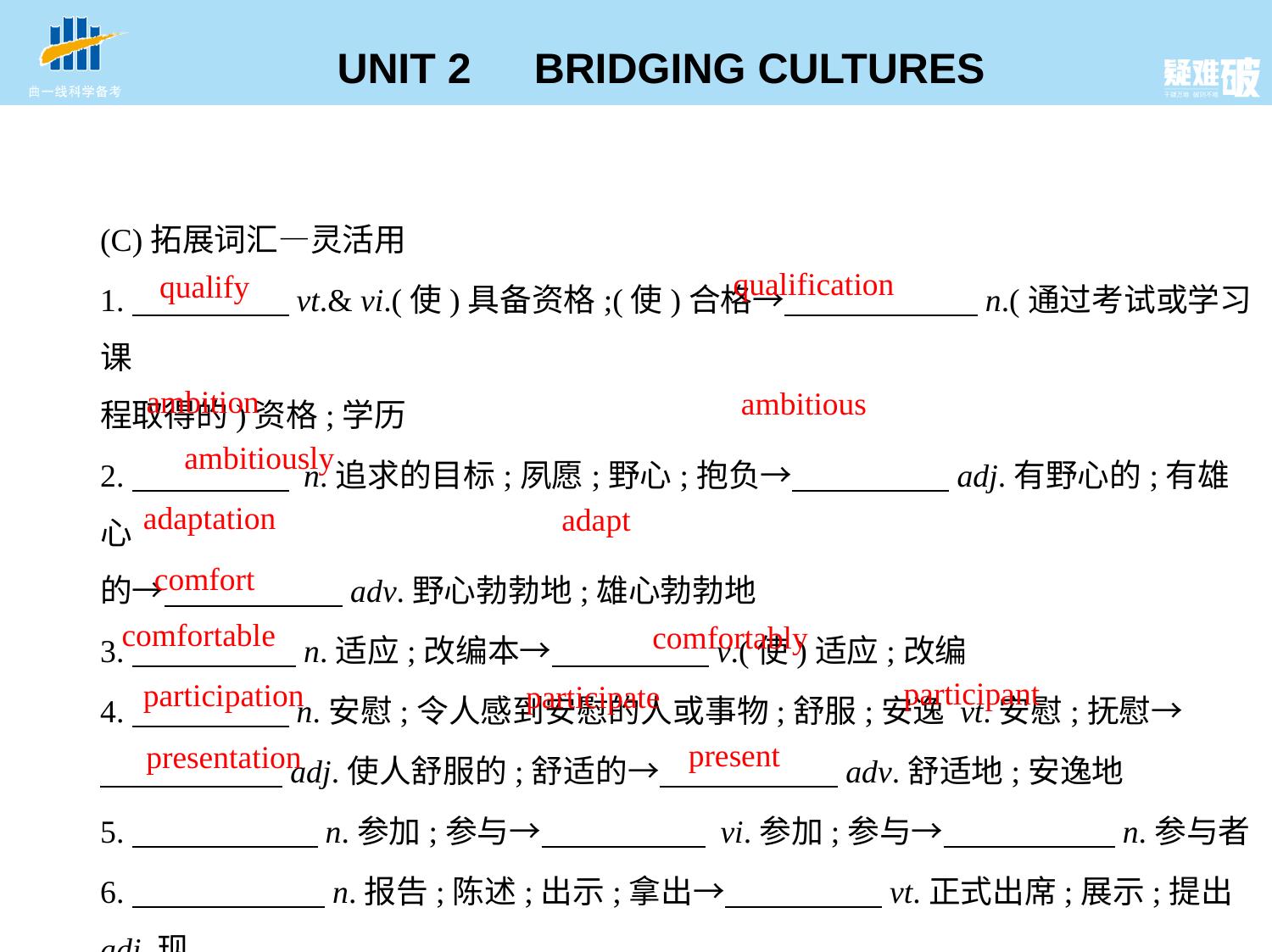

(C)拓展词汇—灵活用
1.　　　　    vt.& vi.(使)具备资格;(使)合格→　　　　         n.(通过考试或学习课
程取得的)资格;学历
2.　　　　     n.追求的目标;夙愿;野心;抱负→　　　　    adj.有野心的;有雄心
的→　　　　       adv.野心勃勃地;雄心勃勃地
3.　 　　　    n.适应;改编本→　　　　    v.(使)适应;改编
4.　　　　    n.安慰;令人感到安慰的人或事物;舒服;安逸 vt.安慰;抚慰→
　　        　    adj.使人舒服的;舒适的→　　   　　    adv.舒适地;安逸地
5.　　　　        n.参加;参与→　 　　　     vi.参加;参与→　　  　　    n.参与者
6.　     　　　    n.报告;陈述;出示;拿出→　　　　    vt.正式出席;展示;提出 adj.现
在的;出席的;存在的 n.礼物
qualification
qualify
ambition
ambitious
ambitiously
adaptation
adapt
comfort
comfortable
comfortably
participant
participation
participate
present
presentation